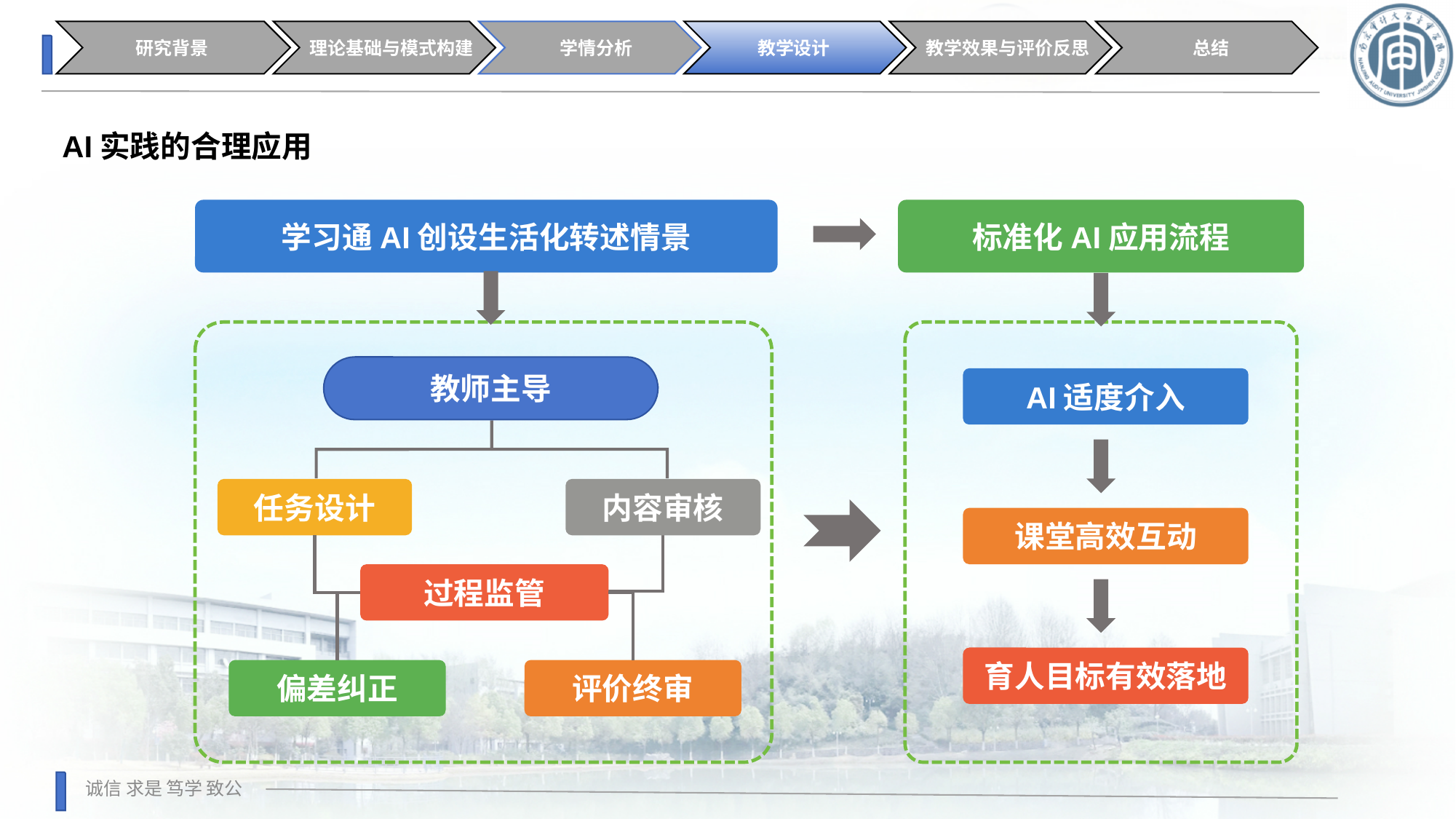

研究背景
理论基础与模式构建
学情分析
教学设计
教学效果与评价反思
总结
AI实践的合理应用

学习通AI创设生活化转述情景
标准化AI应用流程

教师主导
AI适度介入

任务设计
内容审核

课堂高效互动
过程监管

育人目标有效落地
偏差纠正
评价终审